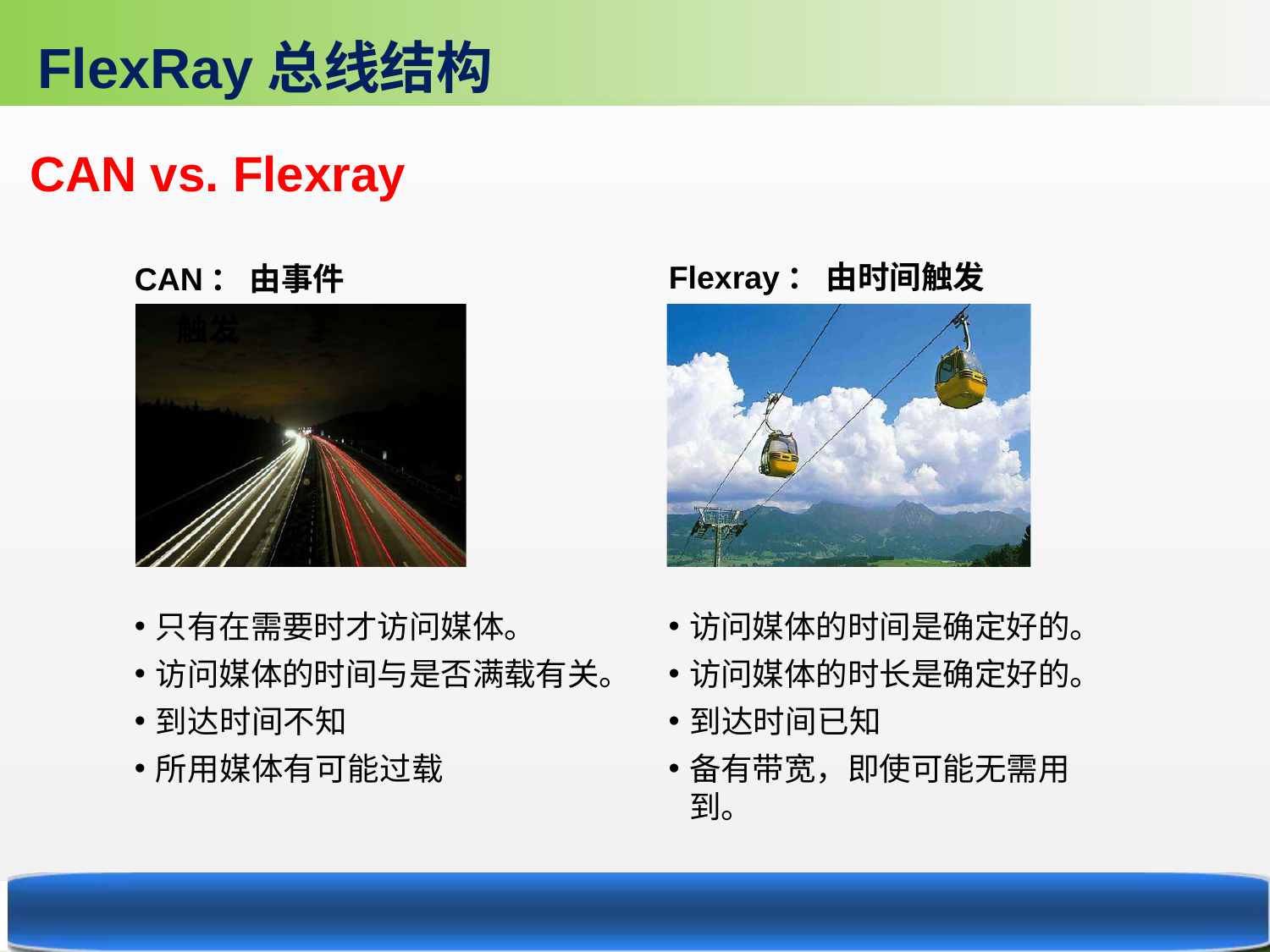

FlexRay总线结构
CAN vs. Flexray
CAN： 由事件触发
Flexray： 由时间触发

只有在需要时才访问媒体。

访问媒体的时间与是否满载有关。

到达时间不知

所用媒体有可能过载
访问媒体的时间是确定好的。

访问媒体的时长是确定好的。

到达时间已知

备有带宽，即使可能无需用到。